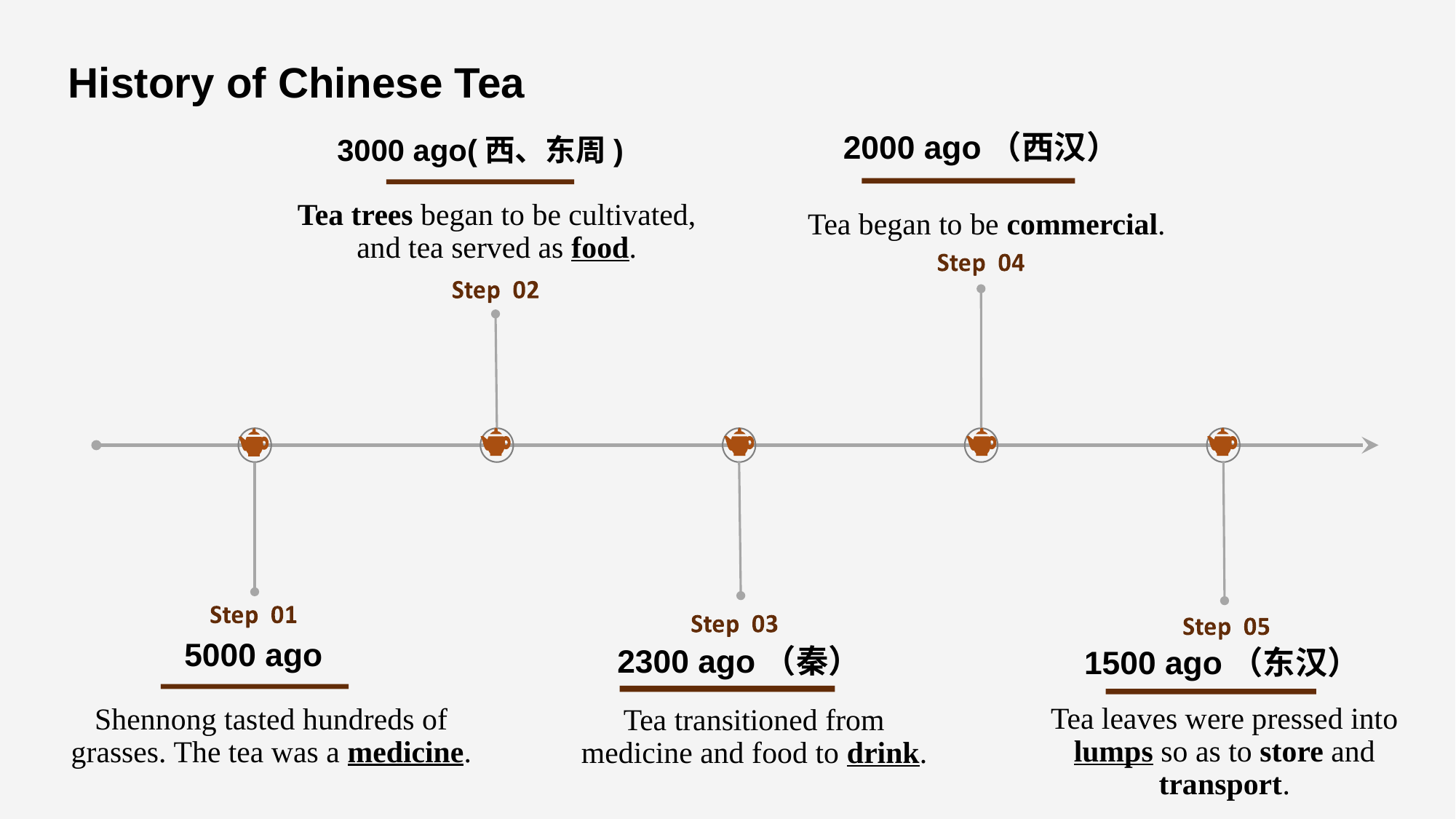

History of Chinese Tea
2000 ago（西汉）
3000 ago(西、东周)

5000 ago
2300 ago（秦）
1500 ago（东汉）

Tea trees began to be cultivated, and tea served as food.
Tea began to be commercial.

Tea leaves were pressed into lumps so as to store and transport.
Shennong tasted hundreds of grasses. The tea was a medicine.
Tea transitioned from medicine and food to drink.